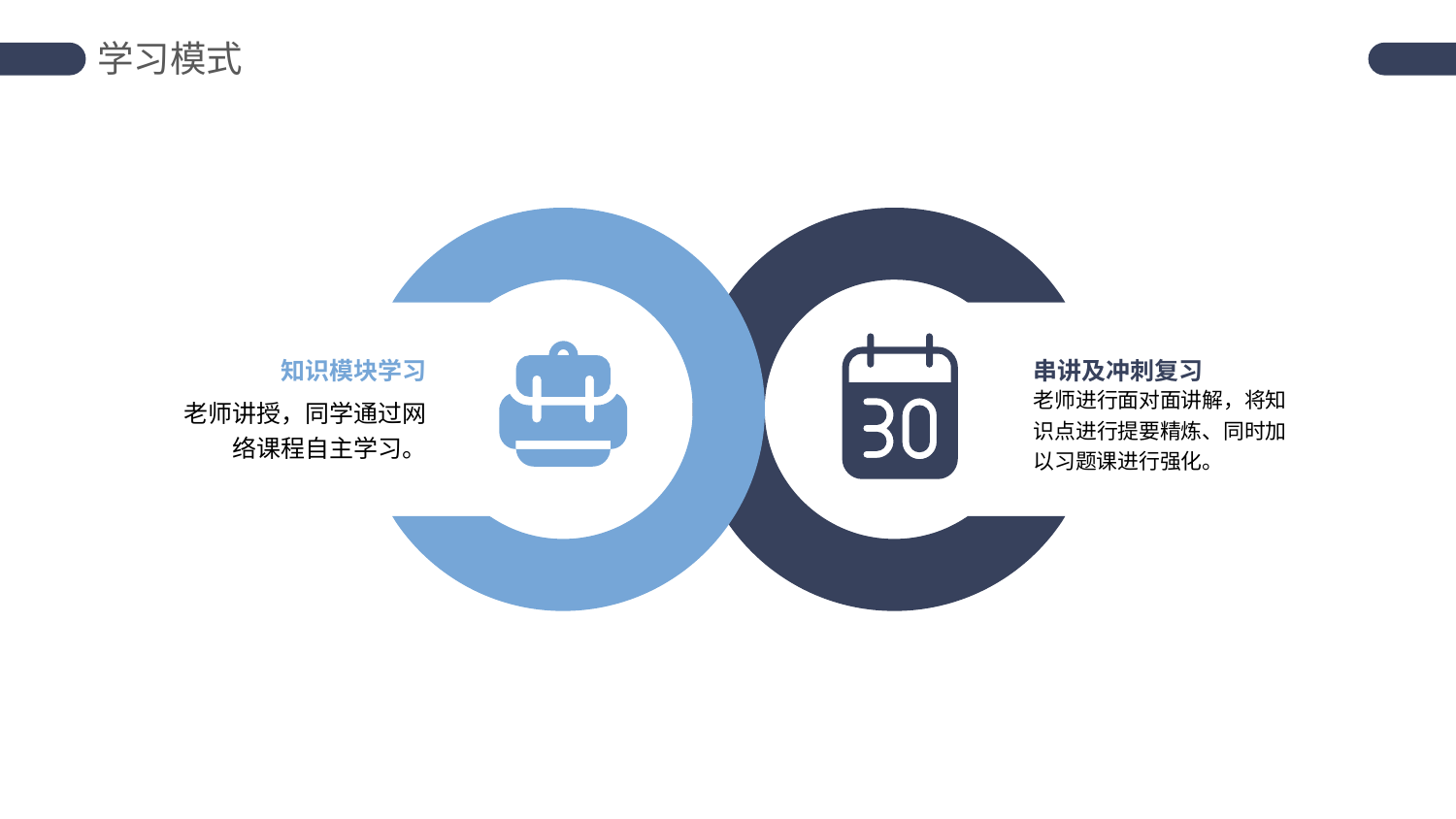

学习模式

知识模块学习
老师讲授，同学通过网络课程自主学习。

串讲及冲刺复习
老师进行面对面讲解，将知识点进行提要精炼、同时加以习题课进行强化。